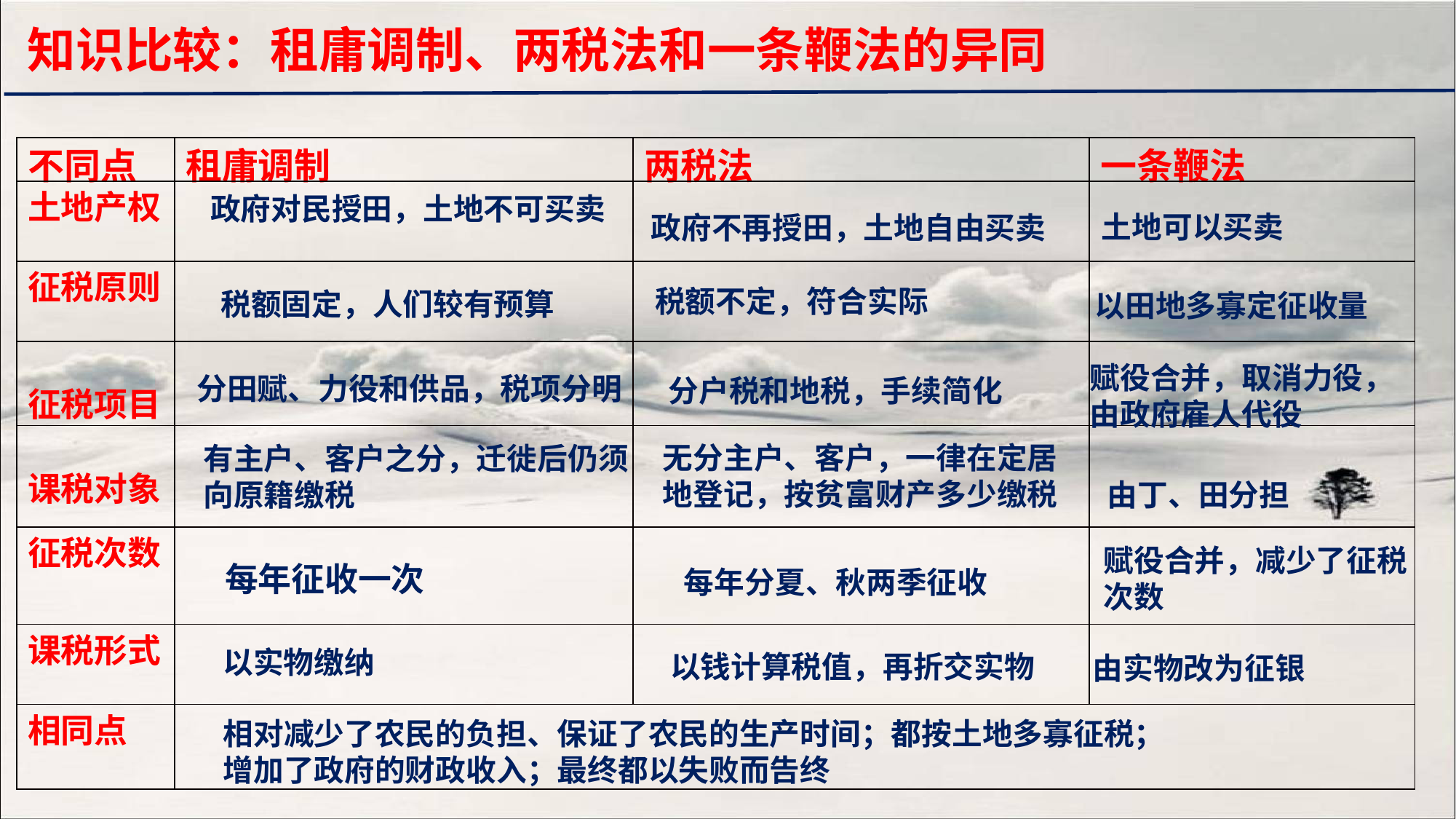

知识比较：租庸调制、两税法和一条鞭法的异同
| 不同点 | 租庸调制 | 两税法 | 一条鞭法 |
| --- | --- | --- | --- |
| 土地产权 |  |  |  |
| 征税原则 |  |  |  |
| 征税项目 |  |  |  |
| 课税对象 |  |  |  |
| 征税次数 |  |  |  |
| 课税形式 |  |  |  |
| 相同点 |  |  |  |
政府对民授田，土地不可买卖
土地可以买卖
政府不再授田，土地自由买卖
税额不定，符合实际
税额固定，人们较有预算
以田地多寡定征收量
赋役合并，取消力役，由政府雇人代役
分田赋、力役和供品，税项分明
分户税和地税，手续简化
无分主户、客户，一律在定居地登记，按贫富财产多少缴税
有主户、客户之分，迁徙后仍须向原籍缴税
由丁、田分担
赋役合并，减少了征税次数
每年征收一次
每年分夏、秋两季征收
以实物缴纳
以钱计算税值，再折交实物
由实物改为征银
相对减少了农民的负担、保证了农民的生产时间；都按土地多寡征税；
增加了政府的财政收入；最终都以失败而告终